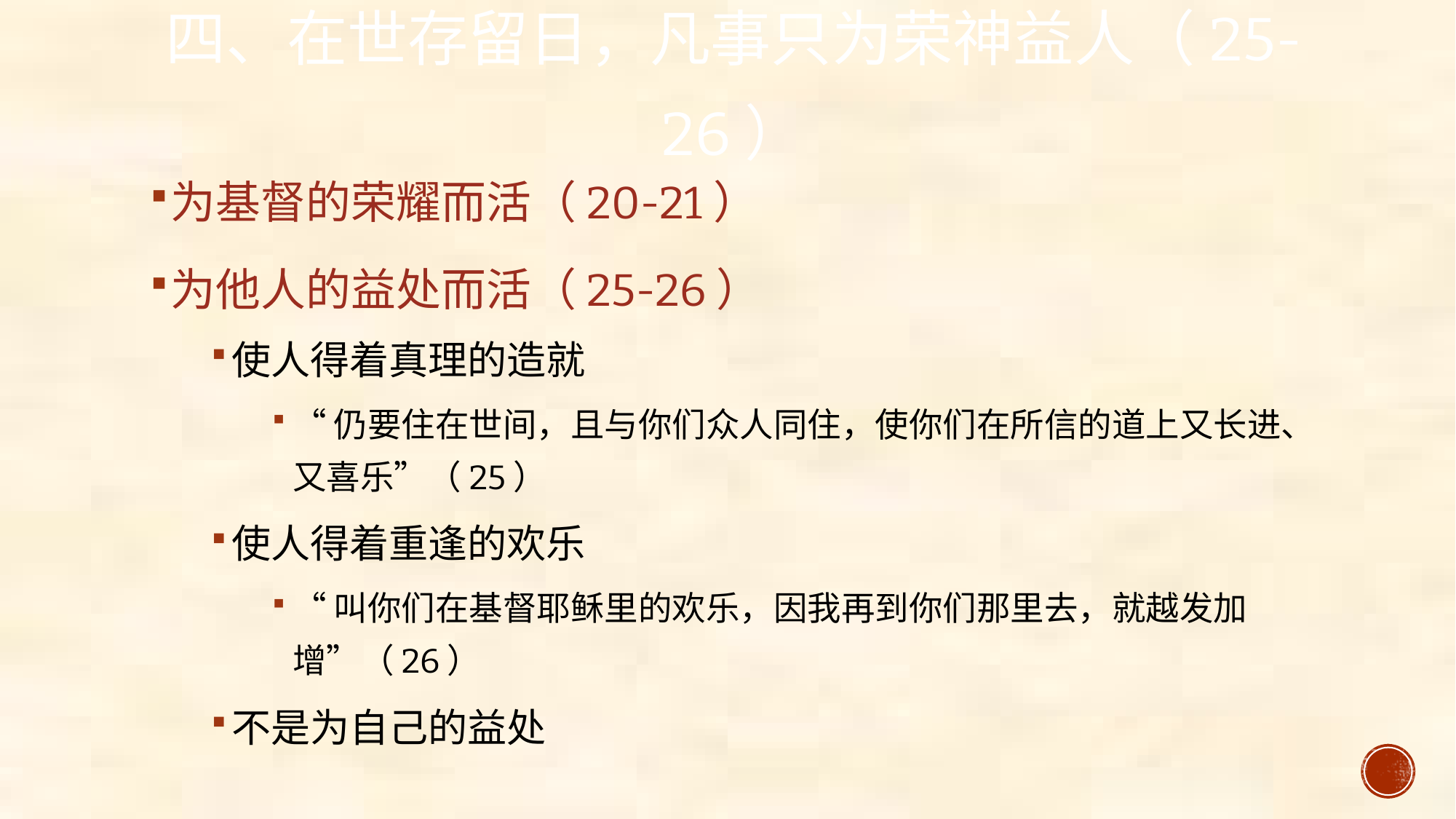

# 四、在世存留日，凡事只为荣神益人（25-26）
为基督的荣耀而活（20-21）
为他人的益处而活（25-26）
使人得着真理的造就
“仍要住在世间，且与你们众人同住，使你们在所信的道上又长进、又喜乐”（25）
使人得着重逢的欢乐
“叫你们在基督耶稣里的欢乐，因我再到你们那里去，就越发加增”（26）
不是为自己的益处